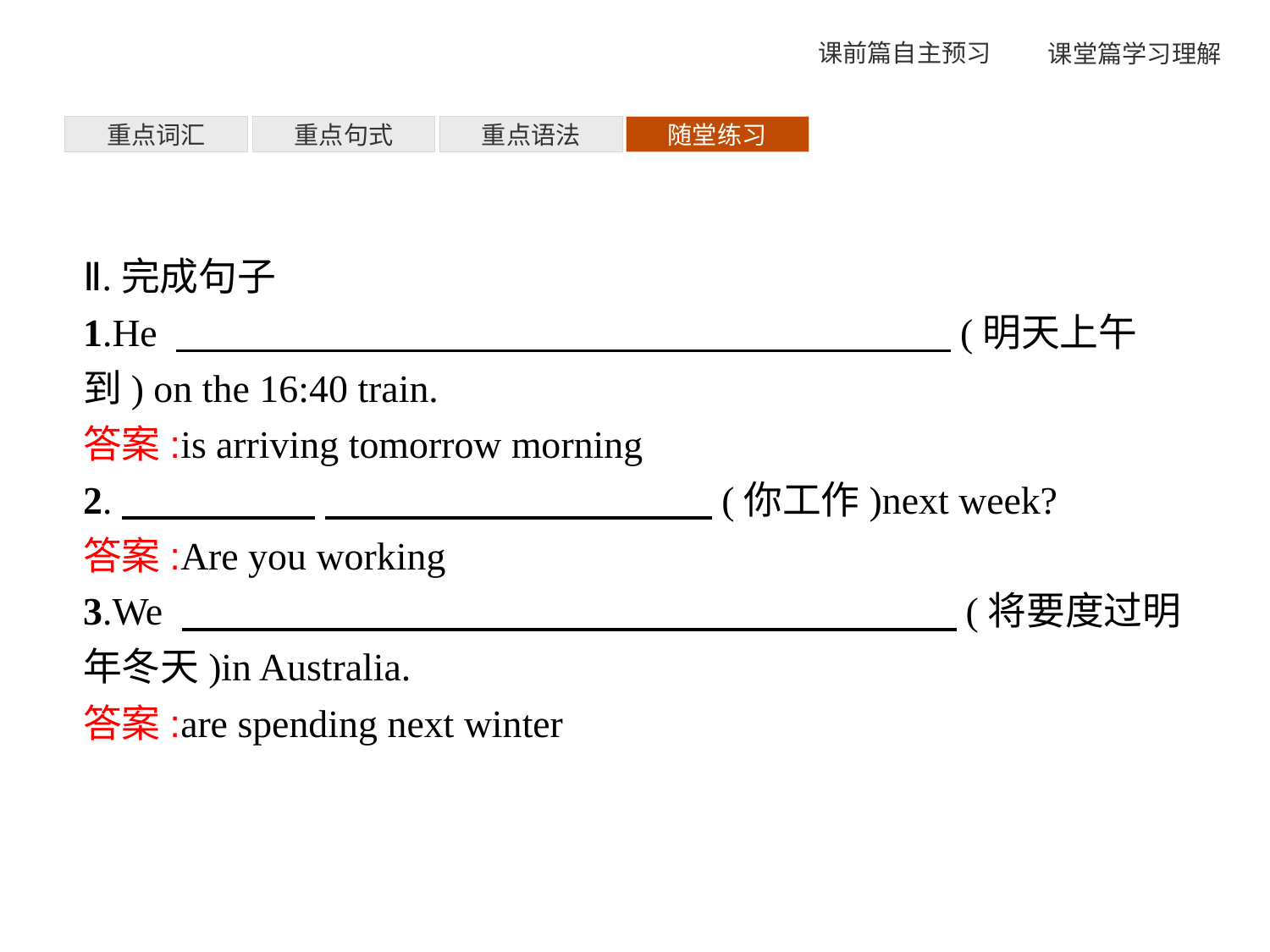

重点词汇
重点句式
重点语法
随堂练习
Ⅱ.完成句子
1.He 　　　　　　　　　　　　　　　　　　　　(明天上午到) on the 16:40 train.
答案:is arriving tomorrow morning
2.　　　　　 　　　　　　　　　　(你工作)next week?
答案:Are you working
3.We 　　　　　　　　　　　　　　　　　　　　(将要度过明年冬天)in Australia.
答案:are spending next winter